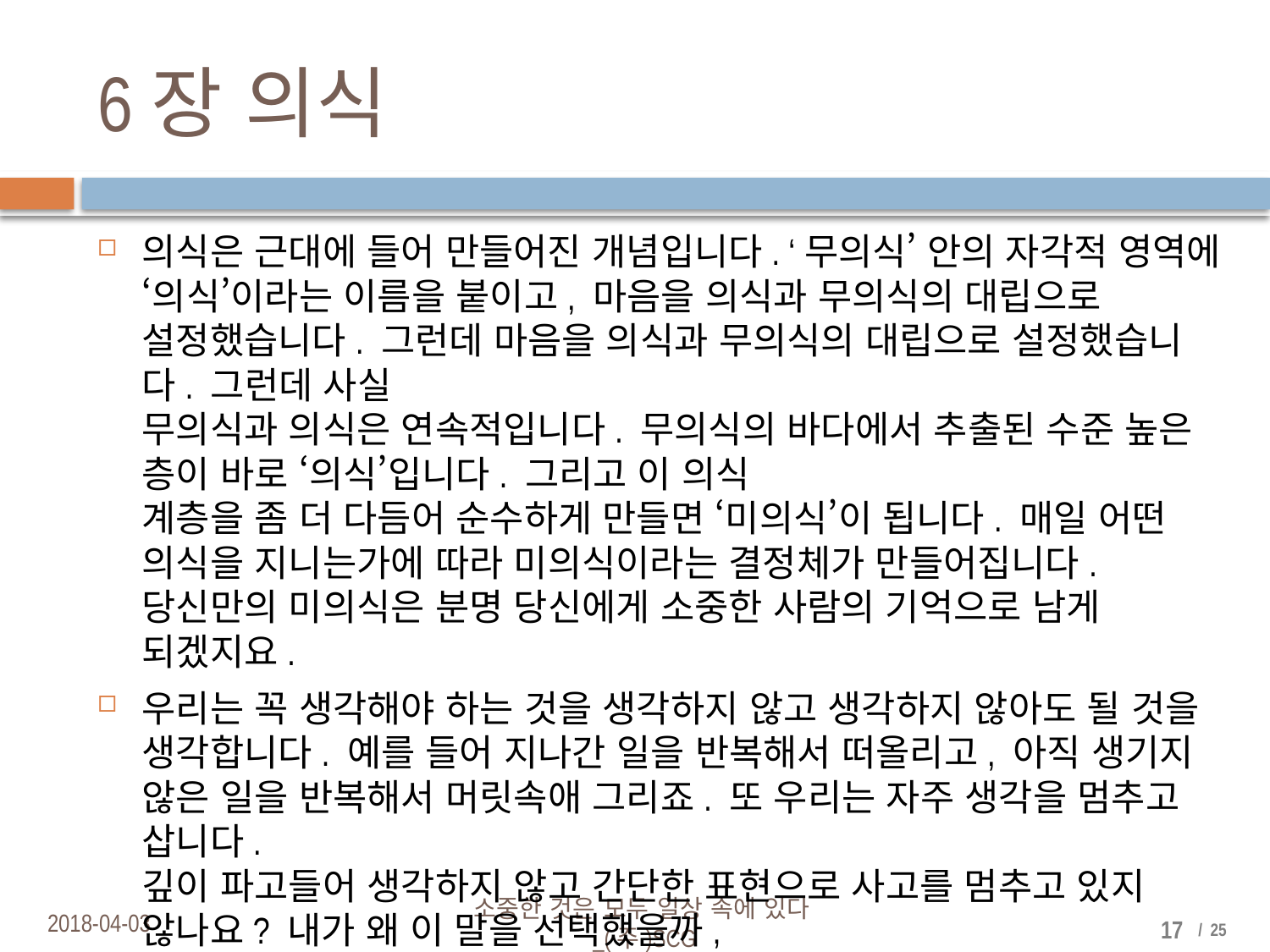

# 6장 의식
의식은 근대에 들어 만들어진 개념입니다. ‘무의식’ 안의 자각적 영역에 ‘의식’이라는 이름을 붙이고, 마음을 의식과 무의식의 대립으로 설정했습니다. 그런데 마음을 의식과 무의식의 대립으로 설정했습니다. 그런데 사실
무의식과 의식은 연속적입니다. 무의식의 바다에서 추출된 수준 높은 층이 바로 ‘의식’입니다. 그리고 이 의식
계층을 좀 더 다듬어 순수하게 만들면 ‘미의식’이 됩니다. 매일 어떤 의식을 지니는가에 따라 미의식이라는 결정체가 만들어집니다. 당신만의 미의식은 분명 당신에게 소중한 사람의 기억으로 남게 되겠지요.
우리는 꼭 생각해야 하는 것을 생각하지 않고 생각하지 않아도 될 것을 생각합니다. 예를 들어 지나간 일을 반복해서 떠올리고, 아직 생기지 않은 일을 반복해서 머릿속애 그리죠. 또 우리는 자주 생각을 멈추고 삽니다.
깊이 파고들어 생각하지 않고 간단한 표현으로 사고를 멈추고 있지 않나요? 내가 왜 이 말을 선택했을까,
지금 이 말을 흘려버리면 다음에 어떤 말이 떠오를까… 이런 식으로 말고 함께 사고의 신진대사를 해나가야 합니다.
‘당신 때문에 짜증난다, 당신 때문에 우울하다, 당신 때문에 불안하다…’ 이런 감정이 여기저기에서
꿈틀대는 분위기 속에서 무엇이든지 무조건 남 탓으로 돌리려고 하는 사람이 많습니다. 그러나 내 감정은 어떤
상황에서든 나로 인해 생긴 것임을 깨달아야 합니다. 상황 탓도, 사회 탓도, 주변 누구의 탓도 아닙니다.
오로지 내가 만든 것이죠. 그 사실을 깨닫고 각오하면 인생은 나만의 것이 됩니다.
2018-04-03
소중한 것은 모두 일상 속에 있다_(주)SCG
17